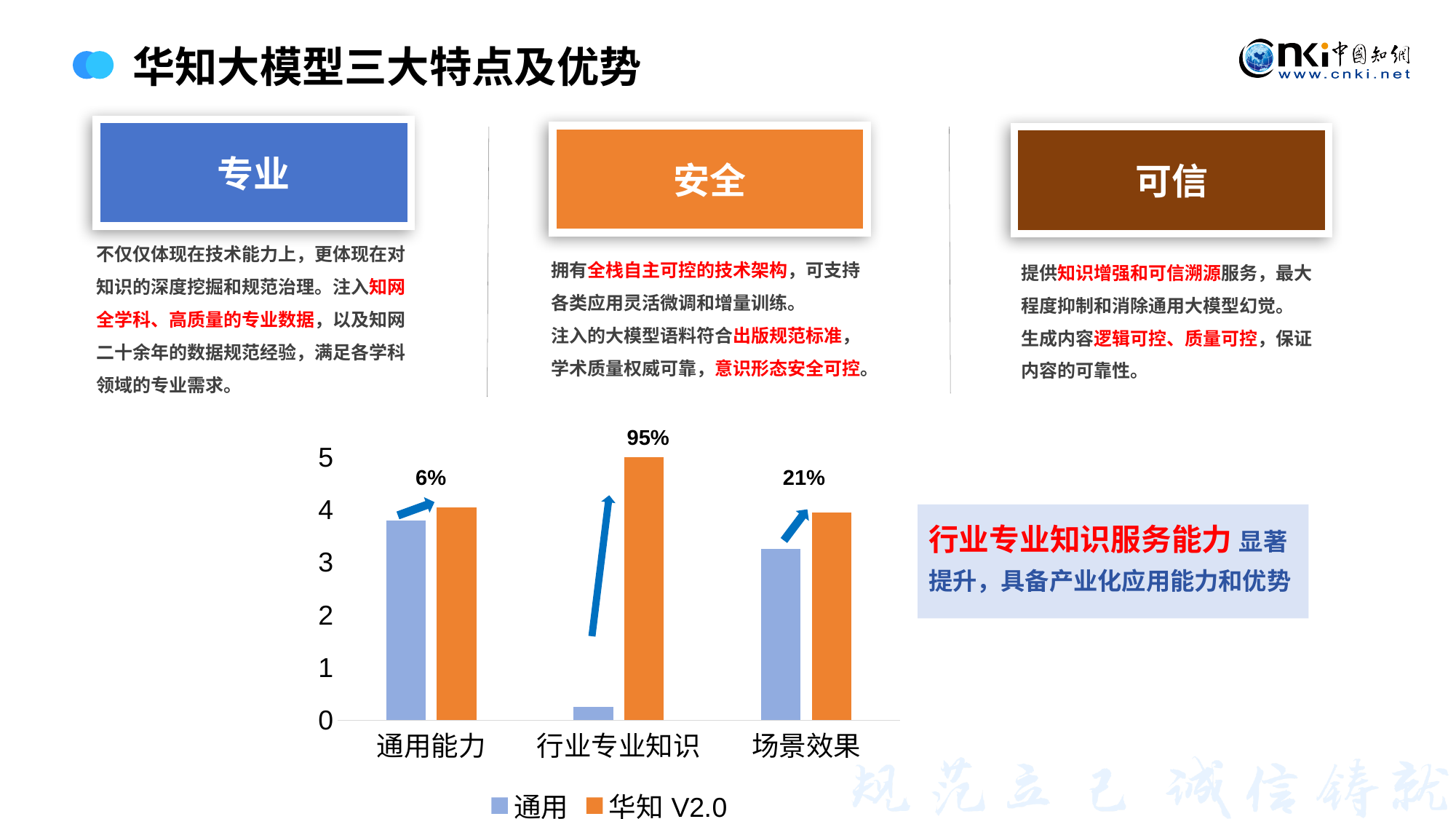

华知大模型三大特点及优势
专业
安全
可信
不仅仅体现在技术能力上，更体现在对知识的深度挖掘和规范治理。注入知网全学科、高质量的专业数据，以及知网二十余年的数据规范经验，满足各学科领域的专业需求。
拥有全栈自主可控的技术架构，可支持各类应用灵活微调和增量训练。
注入的大模型语料符合出版规范标准，
学术质量权威可靠，意识形态安全可控。
提供知识增强和可信溯源服务，最大程度抑制和消除通用大模型幻觉。
生成内容逻辑可控、质量可控，保证内容的可靠性。
95%

### Chart

| Category | 通用 | 华知V2.0 |
|---|---|---|
| 通用能力 | 3.8 | 4.04 |
| 行业专业知识 | 0.25 | 5.0 |
| 场景效果 | 3.26 | 3.95 |
6%
21%

行业专业知识服务能力 显著提升，具备产业化应用能力和优势